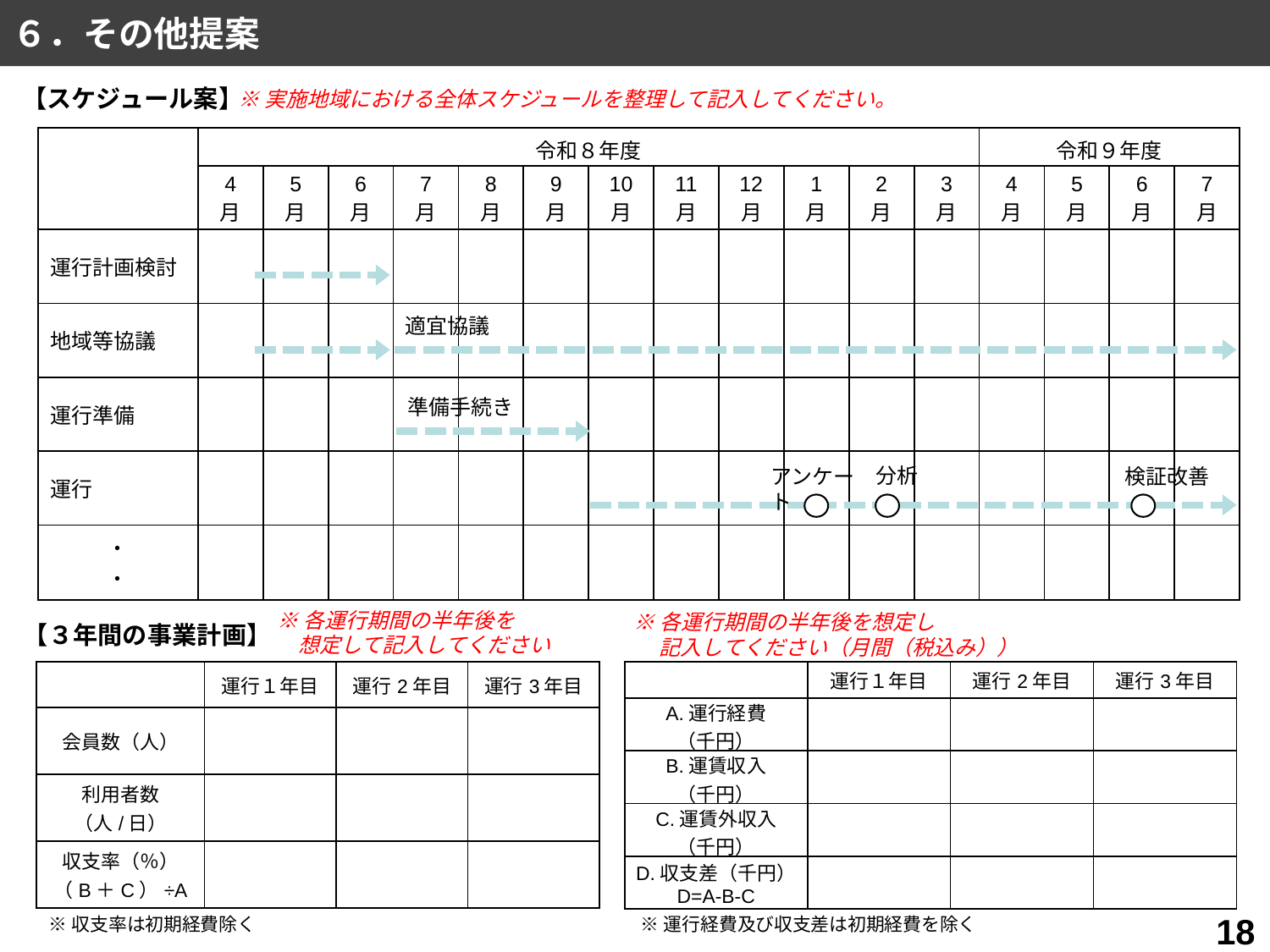

６．その他提案
【スケジュール案】
※実施地域における全体スケジュールを整理して記入してください。
|  | 令和８年度 |  |  |  |  |  |  |  |  |  |  |  | 令和９年度 |  |  |  |
| --- | --- | --- | --- | --- | --- | --- | --- | --- | --- | --- | --- | --- | --- | --- | --- | --- |
|  | 4 月 | 5 月 | 6 月 | 7 月 | 8 月 | 9 月 | 10 月 | 11 月 | 12 月 | 1 月 | 2 月 | 3 月 | 4 月 | 5 月 | 6 月 | 7 月 |
| 運行計画検討 |  |  |  |  |  |  |  |  |  |  |  |  |  |  |  |  |
| 地域等協議 |  |  |  |  |  |  |  |  |  |  |  |  |  |  |  |  |
| 運行準備 |  |  |  |  |  |  |  |  |  |  |  |  |  |  |  |  |
| 運行 |  |  |  |  |  |  |  |  |  |  |  |  |  |  |  |  |
| ・ ・ |  |  |  |  |  |  |  |  |  |  |  |  |  |  |  |  |
　適宜協議
準備手続き
分析
アンケート
検証改善

※各運行期間の半年後を
　想定して記入してください
※各運行期間の半年後を想定し
　 記入してください（月間（税込み））
【３年間の事業計画】
|  | 運行１年目 | 運行2年目 | 運行3年目 |
| --- | --- | --- | --- |
| 会員数（人） |  |  |  |
| 利用者数（人/日） |  |  |  |
| 収支率（％） （B＋C）÷A |  |  |  |
|  | 運行１年目 | 運行2年目 | 運行3年目 |
| --- | --- | --- | --- |
| A.運行経費 （千円） |  |  |  |
| B.運賃収入 （千円） |  |  |  |
| C.運賃外収入 （千円） |  |  |  |
| D.収支差（千円） D=A-B-C |  |  |  |
18
※収支率は初期経費除く
※運行経費及び収支差は初期経費を除く